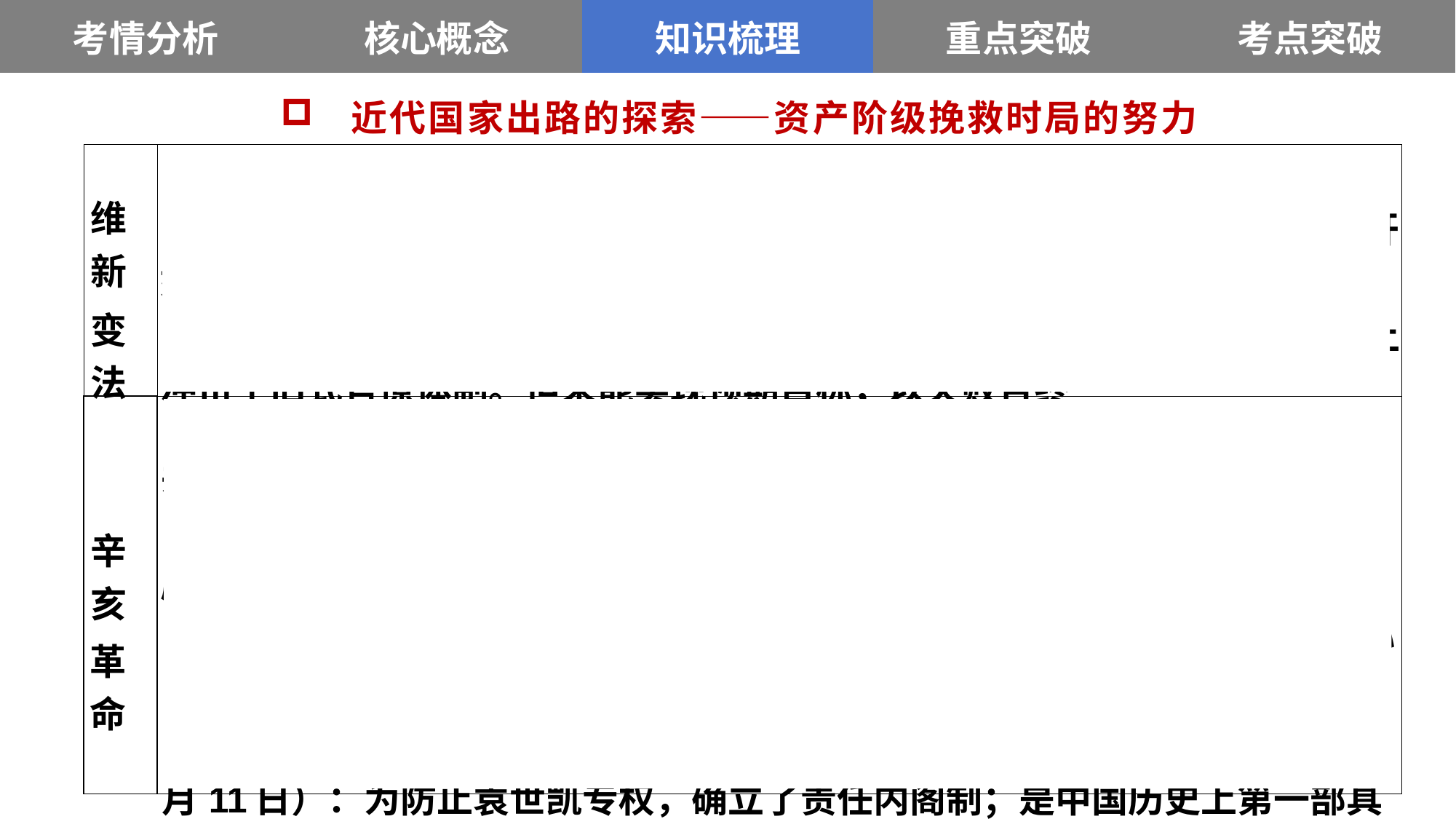

| 考情分析 | 核心概念 | 知识梳理 | 重点突破 | 考点突破 |
| --- | --- | --- | --- | --- |
  近代国家出路的探索——资产阶级挽救时局的努力
| 维新 变法 | （1）背景：甲午中日战争战败，被迫签订《马关条约》，民族危机加深。 （2）过程：“公车上书”（拉开了序幕）—颁布“明定国是”诏书（变法开始）—“百日维新”（变法高潮）—戊戌政变（变法失败）。 （3）评价：推动了中国民族资本主义的发展和新思想的传播；在一定程度上冲击了旧式官僚体制。但未能实现预期目标，以失败告终 |
| --- | --- |
| 辛亥 革命 | （1）开始：1911年10月10 日，武昌起义爆发，起义军控制了武汉三镇，并成立湖北军政府，推黎元洪为都督。 （2）发展：湖南、广东等 14 个省和上海纷纷宣布脱离清政府独立，清政府统治土崩瓦解。 （3）结果：①中华民国临时政府成立：1912年1月1日，在南京成立，孙中山就任第一任临时大总统。②清朝灭亡：1912年2月12日，清政府颁布《清帝逊位诏书》，清王朝结束。③颁布《中华民国临时约法》（1912年3月11日）：为防止袁世凯专权，确立了责任内阁制；是中国历史上第一部具有资产阶级共和国宪法性质的重要文件。 |